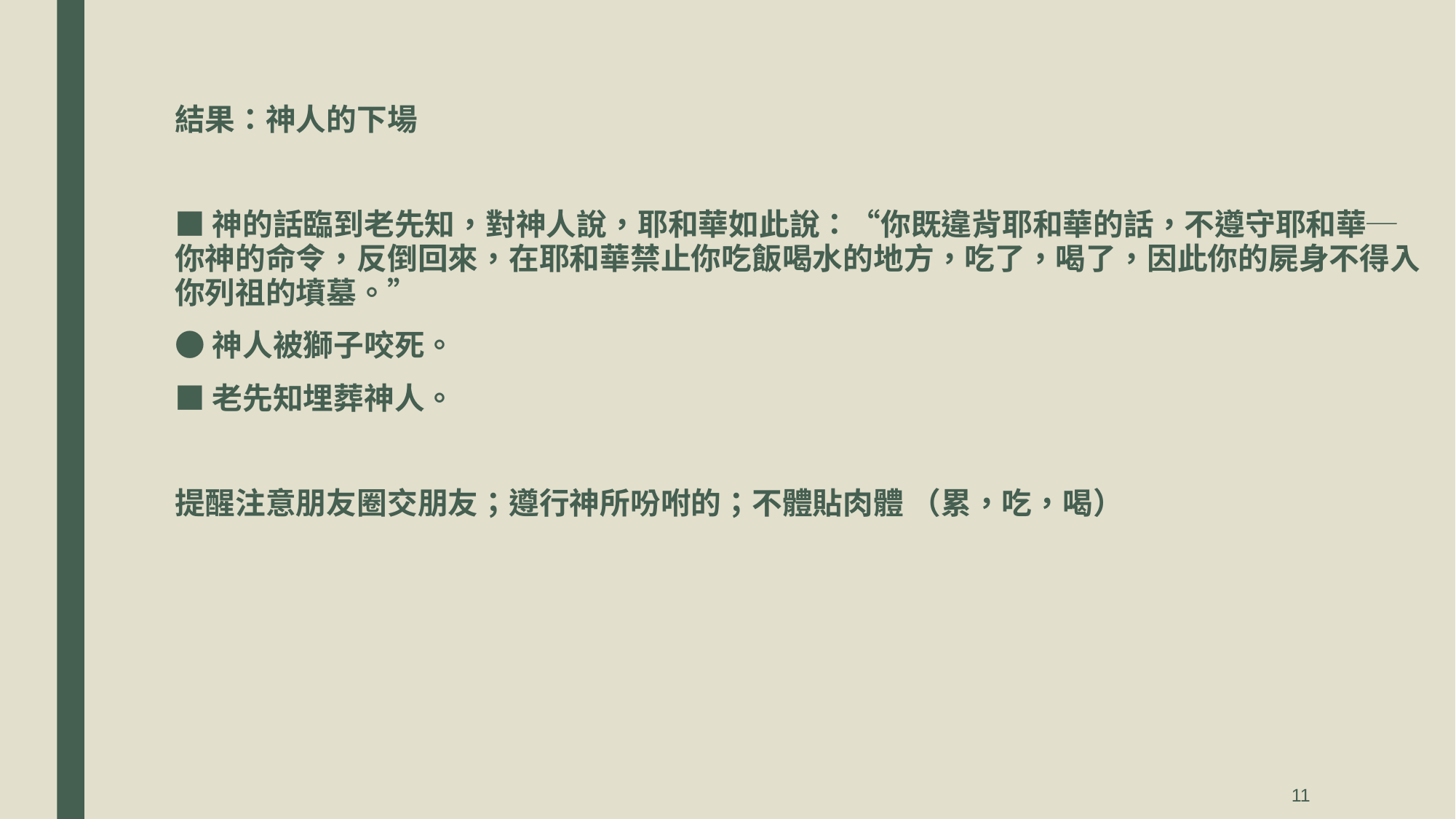

結果：神人的下場

■神的話臨到老先知，對神人說，耶和華如此說：“你既違背耶和華的話，不遵守耶和華─你神的命令，反倒回來，在耶和華禁止你吃飯喝水的地方，吃了，喝了，因此你的屍身不得入你列祖的墳墓。”
●神人被獅子咬死。
■老先知埋葬神人。

提醒注意朋友圈交朋友；遵行神所吩咐的；不體貼肉體 （累，吃，喝）
11